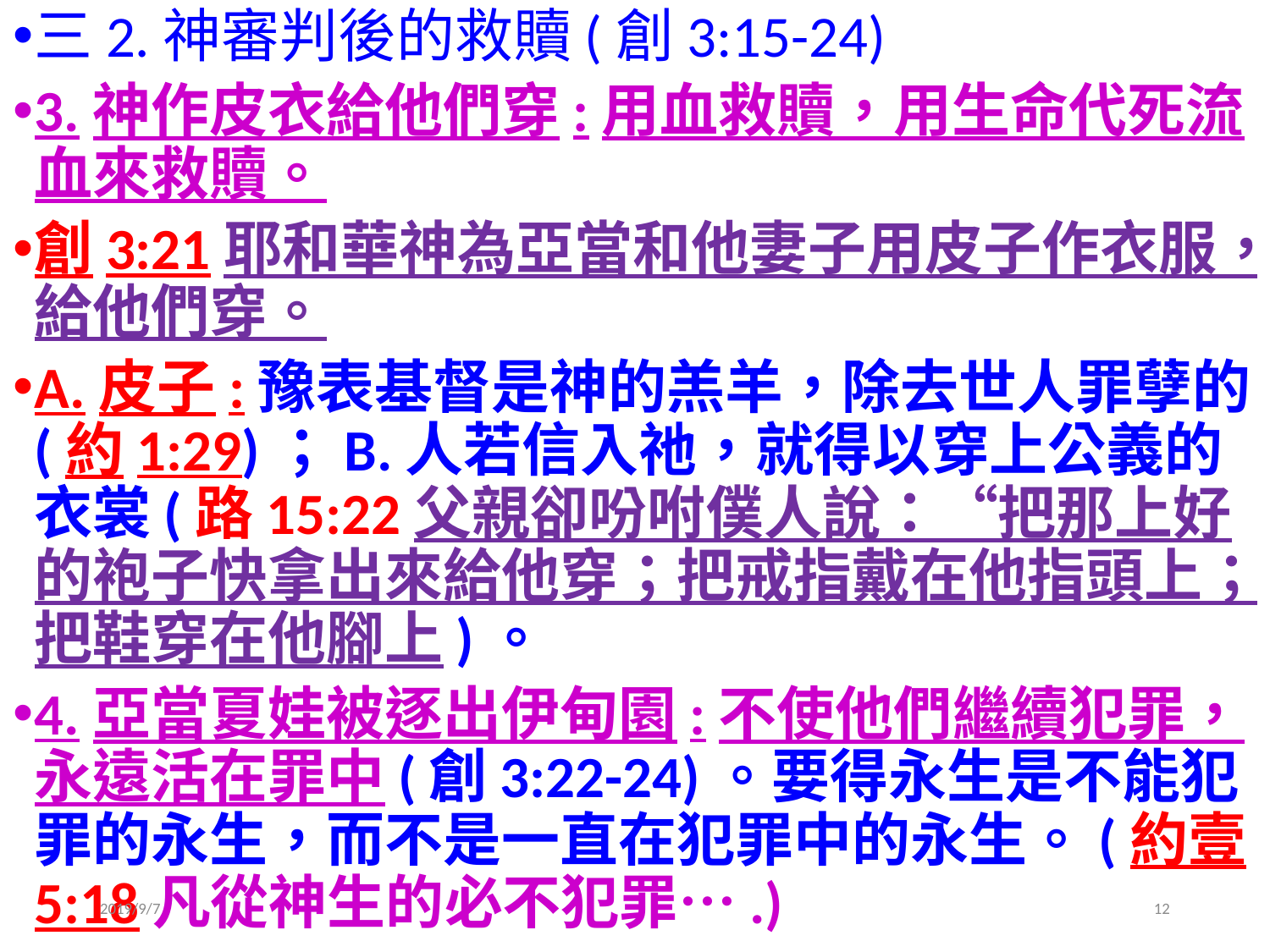

三2.神審判後的救贖(創3:15-24)
3.神作皮衣給他們穿:用血救贖，用生命代死流血來救贖。
創3:21耶和華神為亞當和他妻子用皮子作衣服，給他們穿。
A.皮子:豫表基督是神的羔羊，除去世人罪孽的(約1:29)；B.人若信入祂，就得以穿上公義的衣裳(路15:22父親卻吩咐僕人說：“把那上好的袍子快拿出來給他穿；把戒指戴在他指頭上；把鞋穿在他腳上)。
4.亞當夏娃被逐出伊甸園:不使他們繼續犯罪，永遠活在罪中(創3:22-24)。要得永生是不能犯罪的永生，而不是一直在犯罪中的永生。(約壹5:18凡從神生的必不犯罪….)

2019/9/7
12